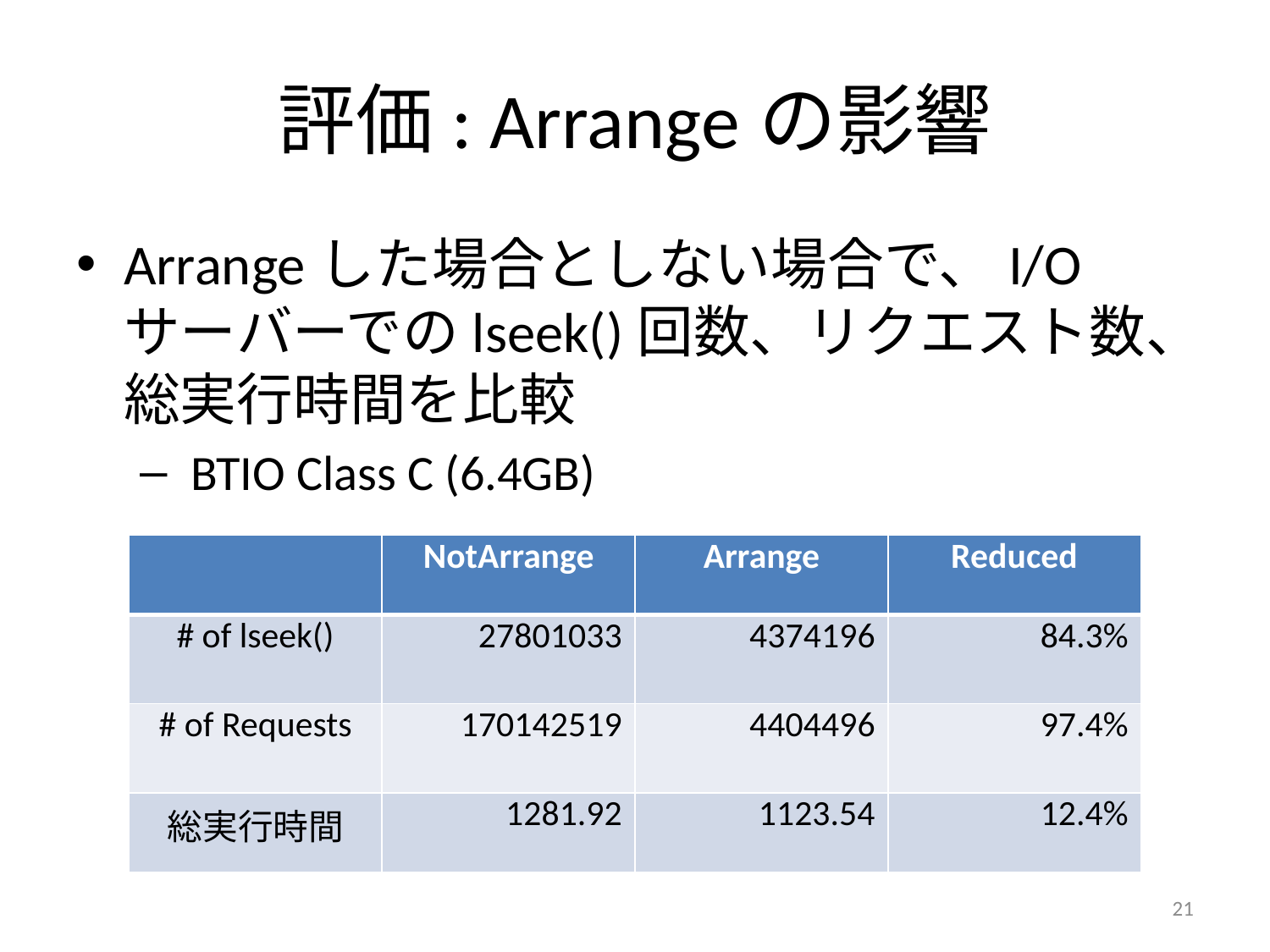

# 評価: Arrangeの影響
Arrangeした場合としない場合で、I/Oサーバーでのlseek()回数、リクエスト数、総実行時間を比較
 BTIO Class C (6.4GB)
|  | NotArrange | Arrange | Reduced |
| --- | --- | --- | --- |
| # of lseek() | 27801033 | 4374196 | 84.3% |
| # of Requests | 170142519 | 4404496 | 97.4% |
| 総実行時間 | 1281.92 | 1123.54 | 12.4% |
21